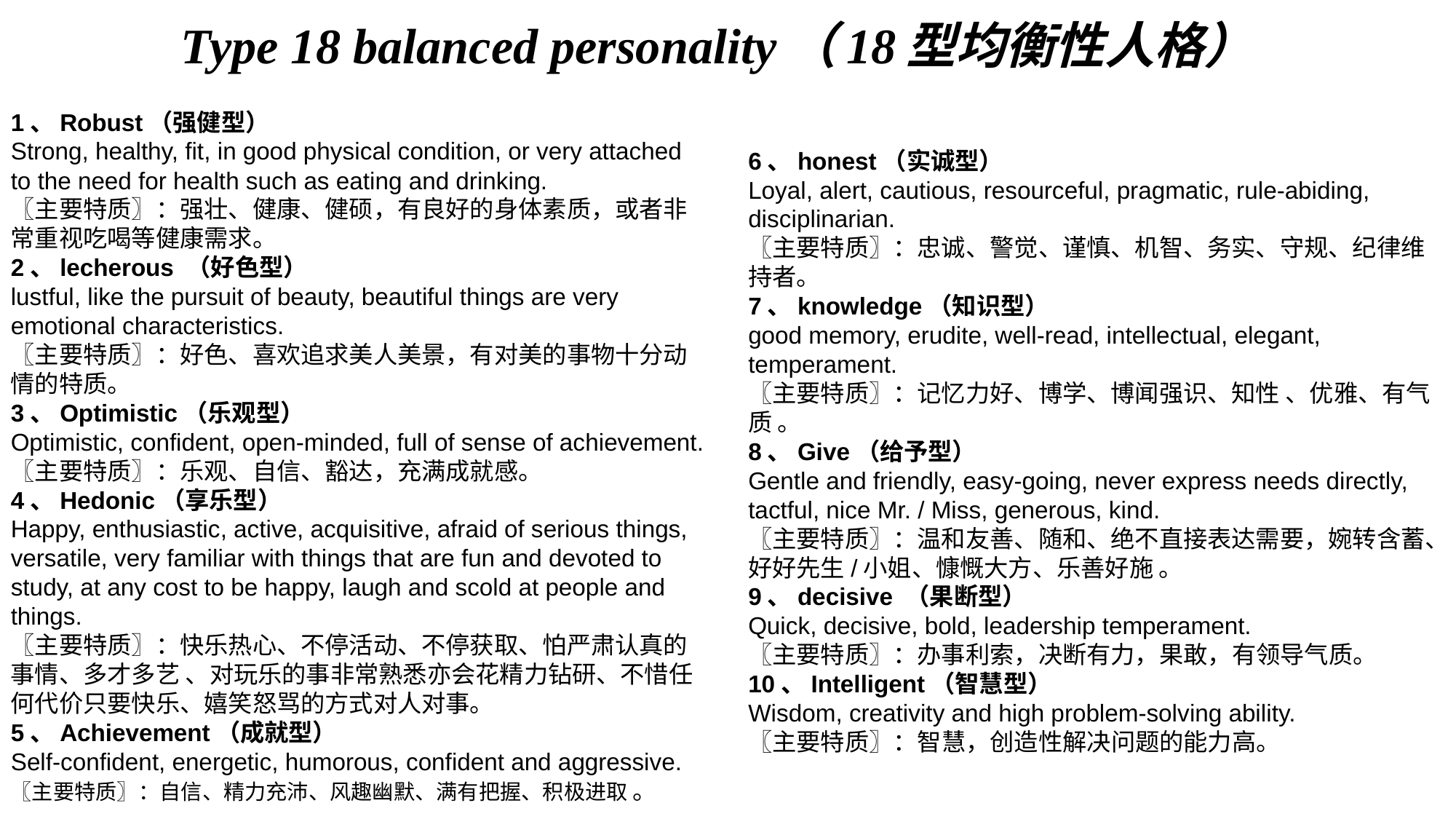

# Type 18 balanced personality（18型均衡性人格）
1、Robust（强健型）
Strong, healthy, fit, in good physical condition, or very attached to the need for health such as eating and drinking.
〖主要特质〗：强壮、健康、健硕，有良好的身体素质，或者非常重视吃喝等健康需求。
2、lecherous （好色型）
lustful, like the pursuit of beauty, beautiful things are very emotional characteristics.
〖主要特质〗：好色、喜欢追求美人美景，有对美的事物十分动情的特质。
3、Optimistic（乐观型）
Optimistic, confident, open-minded, full of sense of achievement.
〖主要特质〗：乐观、自信、豁达，充满成就感。
4、Hedonic（享乐型）
Happy, enthusiastic, active, acquisitive, afraid of serious things, versatile, very familiar with things that are fun and devoted to study, at any cost to be happy, laugh and scold at people and things.
〖主要特质〗：快乐热心、不停活动、不停获取、怕严肃认真的事情、多才多艺 、对玩乐的事非常熟悉亦会花精力钻研、不惜任何代价只要快乐、嬉笑怒骂的方式对人对事。
5、Achievement（成就型）
Self-confident, energetic, humorous, confident and aggressive.
〖主要特质〗：自信、精力充沛、风趣幽默、满有把握、积极进取 。
6、honest（实诚型）
Loyal, alert, cautious, resourceful, pragmatic, rule-abiding, disciplinarian.
〖主要特质〗：忠诚、警觉、谨慎、机智、务实、守规、纪律维持者。
7、knowledge（知识型）
good memory, erudite, well-read, intellectual, elegant, temperament.
〖主要特质〗：记忆力好、博学、博闻强识、知性 、优雅、有气质 。
8、Give（给予型）
Gentle and friendly, easy-going, never express needs directly, tactful, nice Mr. / Miss, generous, kind.
〖主要特质〗：温和友善、随和、绝不直接表达需要，婉转含蓄、好好先生/小姐、慷慨大方、乐善好施 。
9、decisive （果断型）
Quick, decisive, bold, leadership temperament.
〖主要特质〗：办事利索，决断有力，果敢，有领导气质。
10、Intelligent（智慧型）
Wisdom, creativity and high problem-solving ability.
〖主要特质〗：智慧，创造性解决问题的能力高。